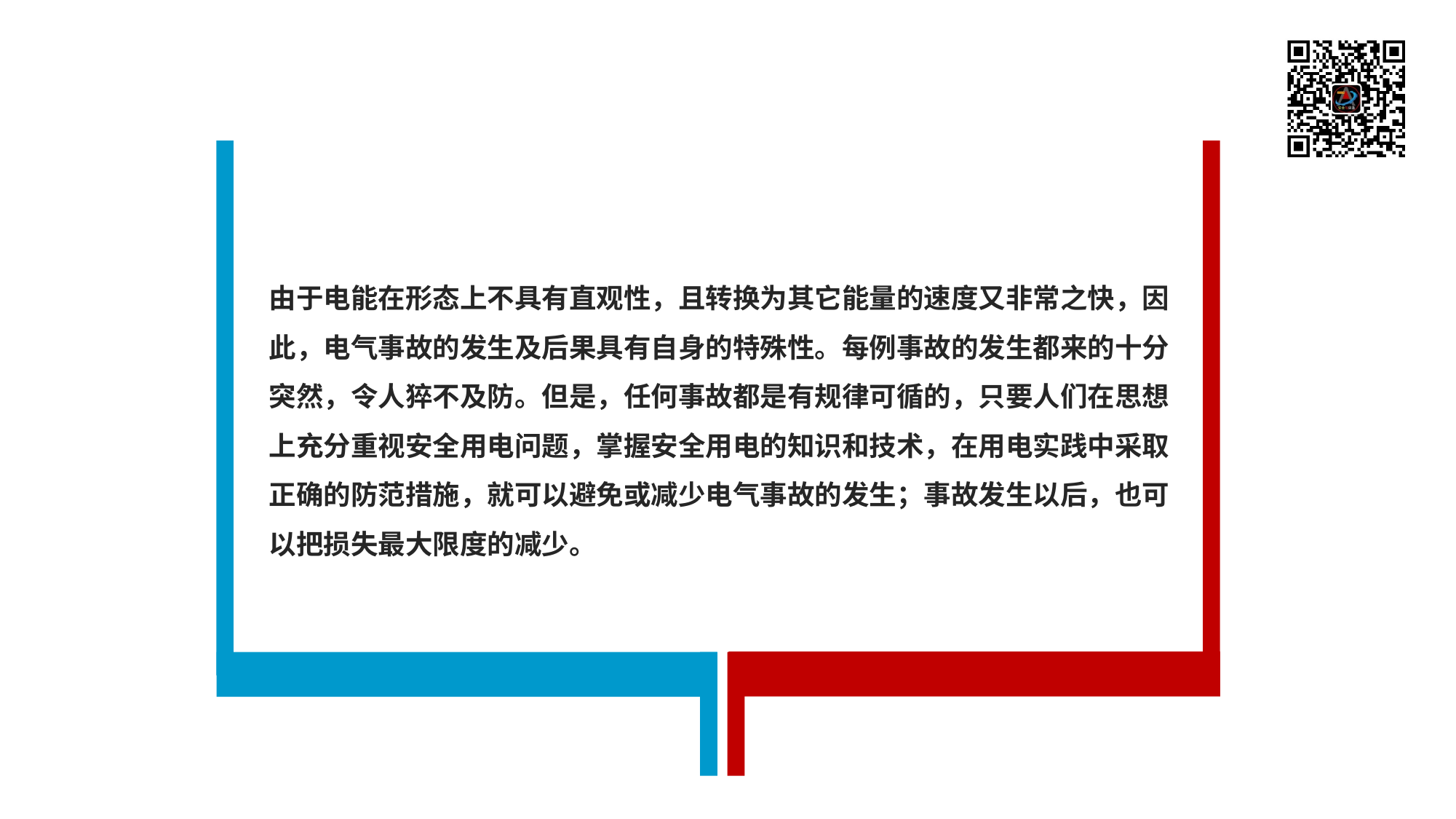

由于电能在形态上不具有直观性，且转换为其它能量的速度又非常之快，因此，电气事故的发生及后果具有自身的特殊性。每例事故的发生都来的十分突然，令人猝不及防。但是，任何事故都是有规律可循的，只要人们在思想上充分重视安全用电问题，掌握安全用电的知识和技术，在用电实践中采取正确的防范措施，就可以避免或减少电气事故的发生；事故发生以后，也可以把损失最大限度的减少。